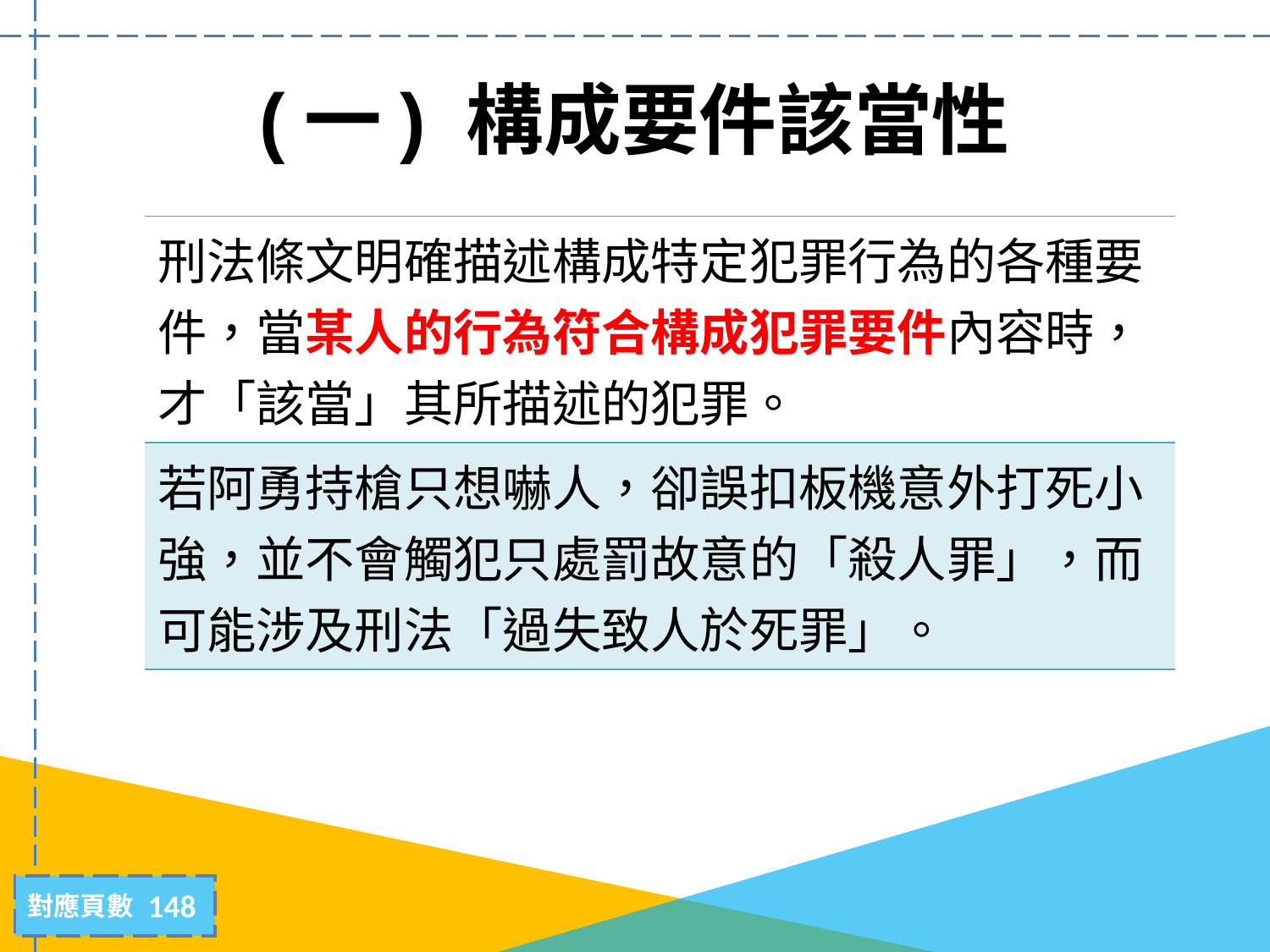

# (一) 構成要件該當性
| 刑法條文明確描述構成特定犯罪行為的各種要件，當某人的行為符合構成犯罪要件內容時，才「該當」其所描述的犯罪。 |
| --- |
| 若阿勇持槍只想嚇人，卻誤扣板機意外打死小強，並不會觸犯只處罰故意的「殺人罪」，而可能涉及刑法「過失致人於死罪」。 |
148